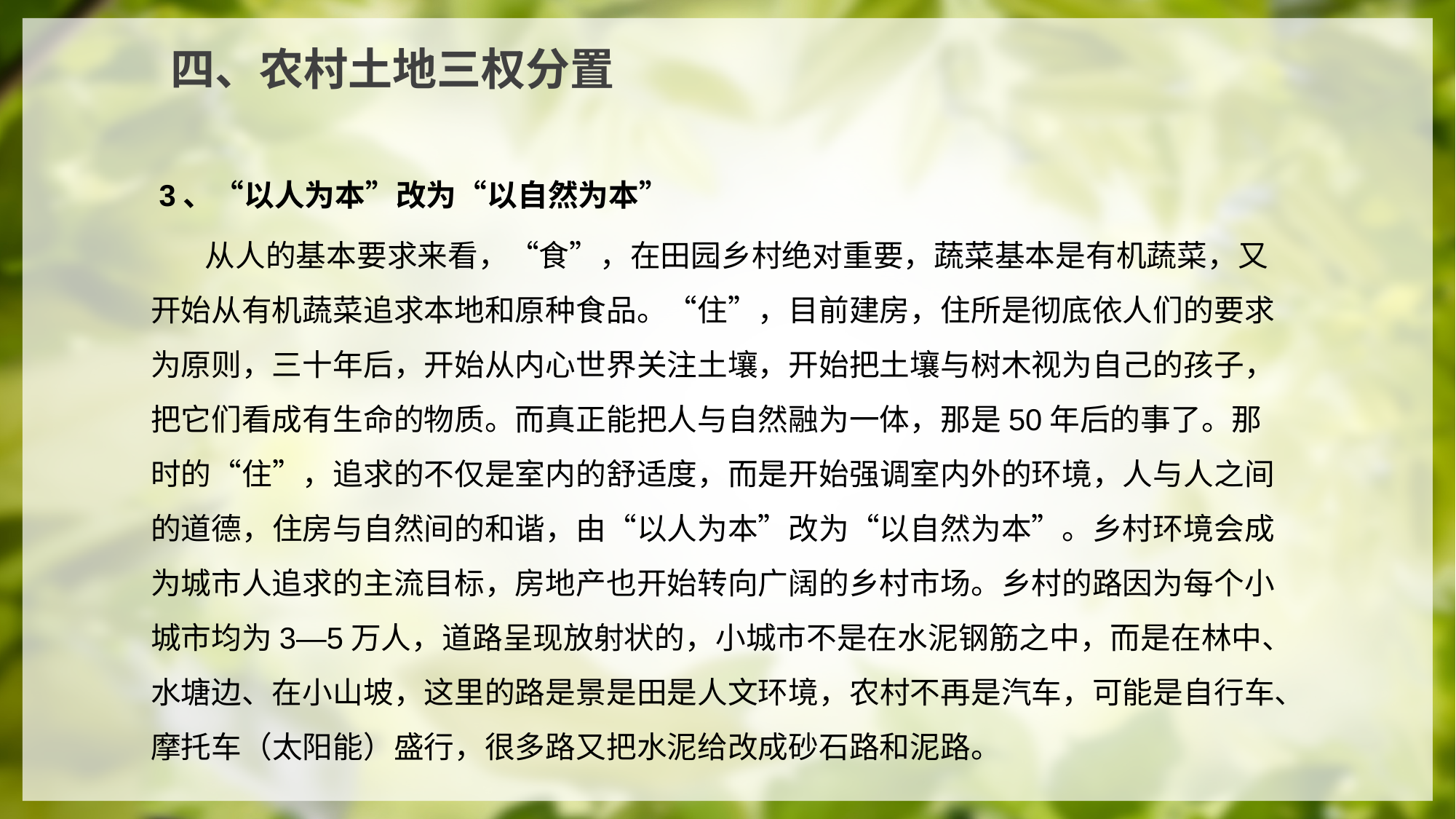

四、农村土地三权分置
 3、“以人为本”改为“以自然为本”
       从人的基本要求来看，“食”，在田园乡村绝对重要，蔬菜基本是有机蔬菜，又开始从有机蔬菜追求本地和原种食品。“住”，目前建房，住所是彻底依人们的要求为原则，三十年后，开始从内心世界关注土壤，开始把土壤与树木视为自己的孩子，把它们看成有生命的物质。而真正能把人与自然融为一体，那是50年后的事了。那时的“住”，追求的不仅是室内的舒适度，而是开始强调室内外的环境，人与人之间的道德，住房与自然间的和谐，由“以人为本”改为“以自然为本”。乡村环境会成为城市人追求的主流目标，房地产也开始转向广阔的乡村市场。乡村的路因为每个小城市均为3—5万人，道路呈现放射状的，小城市不是在水泥钢筋之中，而是在林中、水塘边、在小山坡，这里的路是景是田是人文环境，农村不再是汽车，可能是自行车、摩托车（太阳能）盛行，很多路又把水泥给改成砂石路和泥路。